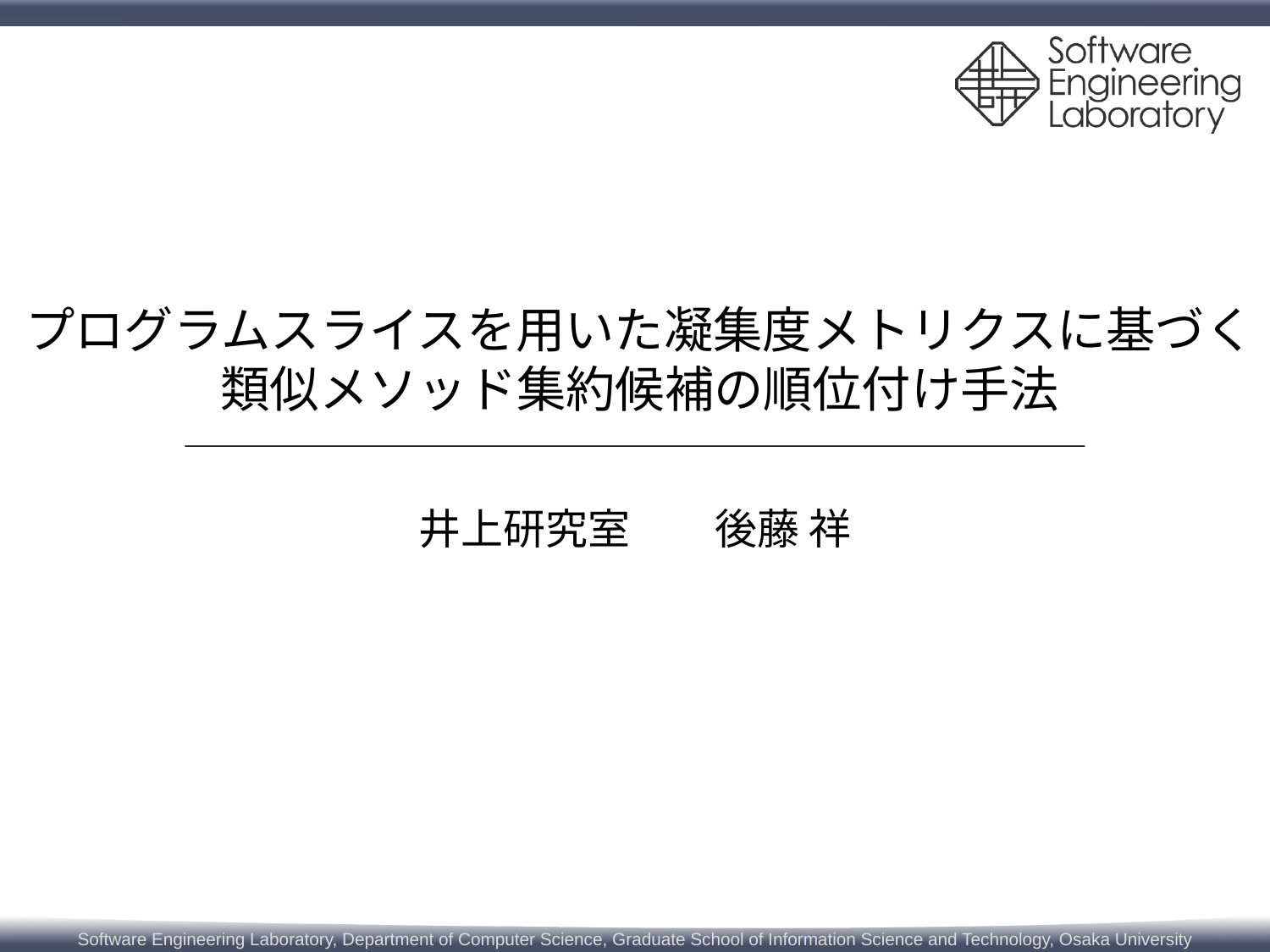

# プログラムスライスを用いた凝集度メトリクスに基づく 類似メソッド集約候補の順位付け手法
井上研究室　　後藤 祥